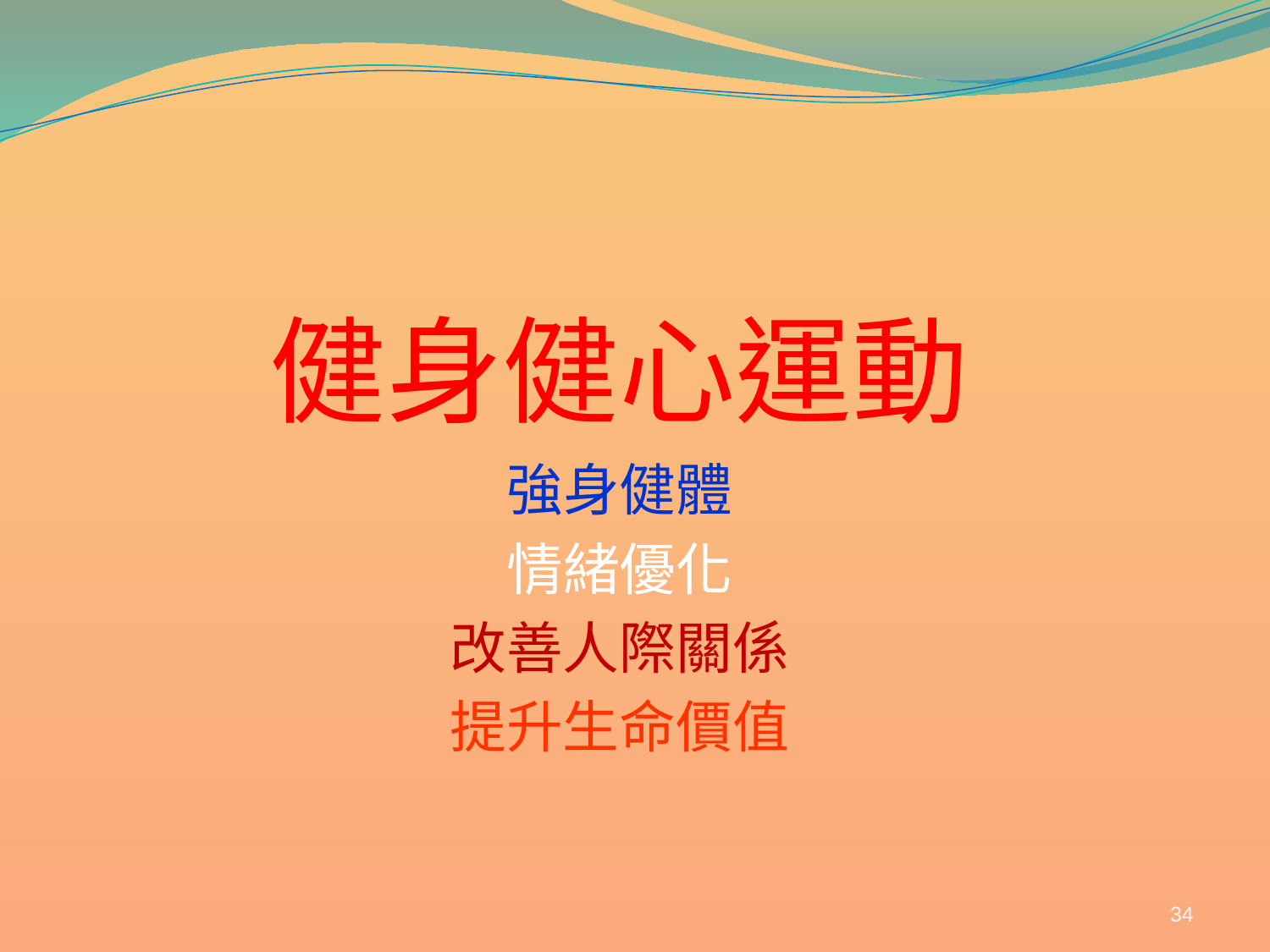

# 健身健心運動
強身健體
情緒優化
改善人際關係
提升生命價值
34